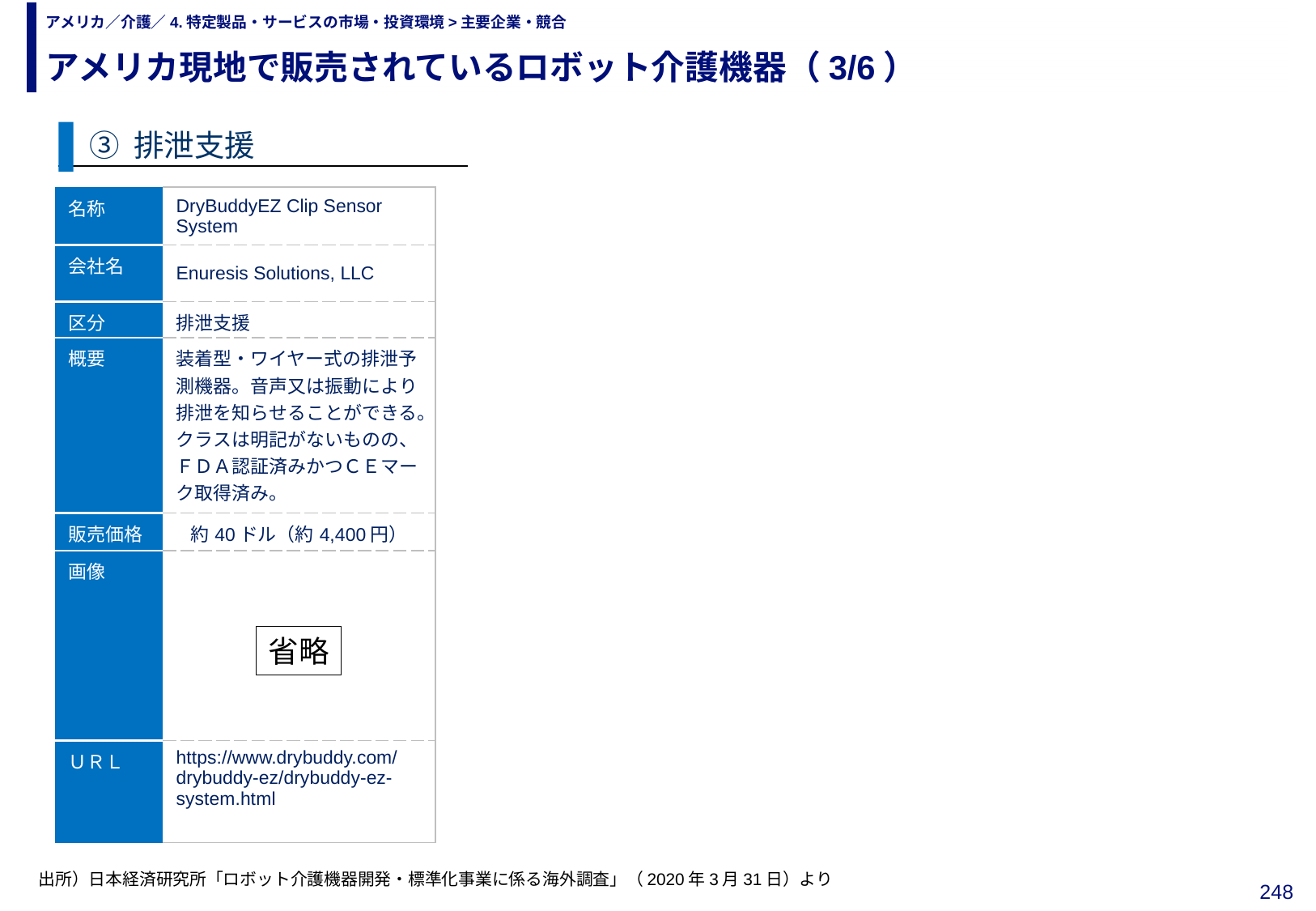

アメリカ現地で販売されているロボット介護機器（3/6）
# アメリカ／介護／4.特定製品・サービスの市場・投資環境>主要企業・競合
③ 排泄支援

| 名称 | DryBuddyEZ Clip Sensor System |
| --- | --- |
| 会社名 | Enuresis Solutions, LLC |
| 区分 | 排泄支援 |
| 概要 | 装着型・ワイヤー式の排泄予測機器。音声又は振動により排泄を知らせることができる。クラスは明記がないものの、ＦＤＡ認証済みかつＣＥマーク取得済み。 |
| 販売価格 | 約40ドル（約4,400円） |
| 画像 |  |
| ＵＲＬ | https://www.drybuddy.com/drybuddy-ez/drybuddy-ez-system.html |
省略
出所）日本経済研究所「ロボット介護機器開発・標準化事業に係る海外調査」（2020年3月31日）より